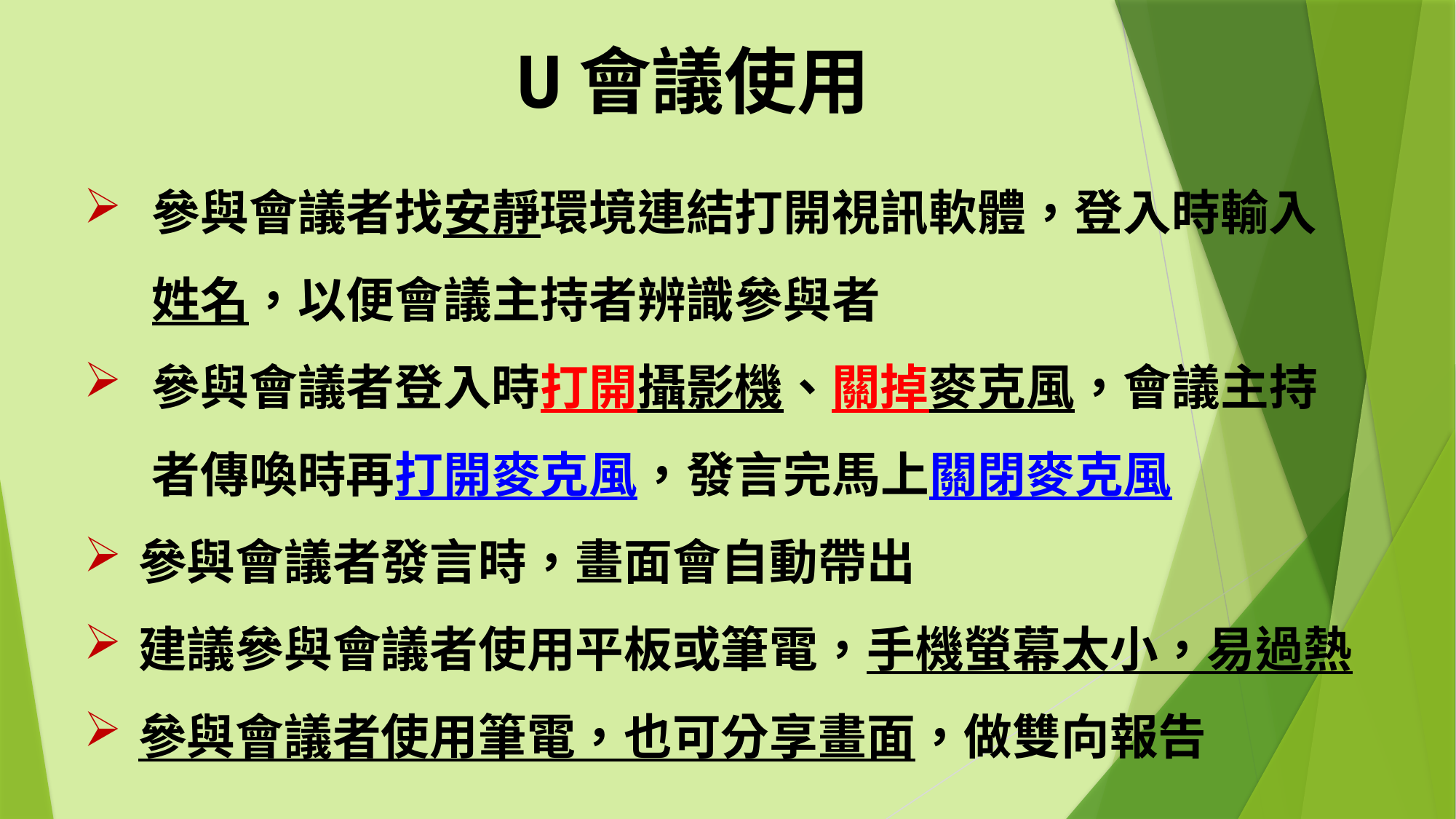

U會議使用
參與會議者找安靜環境連結打開視訊軟體，登入時輸入姓名，以便會議主持者辨識參與者
參與會議者登入時打開攝影機、關掉麥克風，會議主持者傳喚時再打開麥克風，發言完馬上關閉麥克風
參與會議者發言時，畫面會自動帶出
建議參與會議者使用平板或筆電，手機螢幕太小，易過熱
參與會議者使用筆電，也可分享畫面，做雙向報告